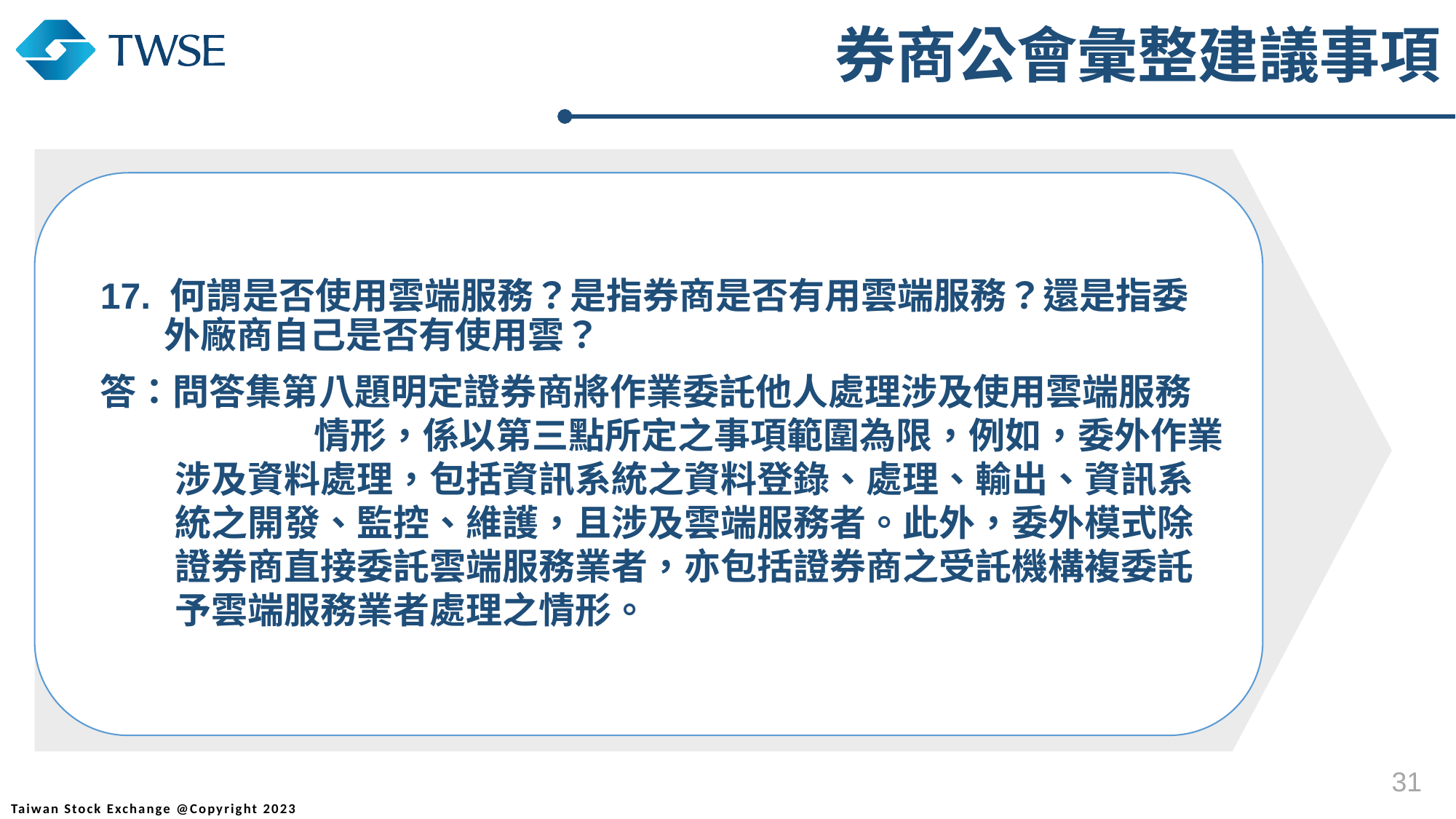

券商公會彙整建議事項

17. 何謂是否使用雲端服務？是指券商是否有用雲端服務？還是指委外廠商自己是否有使用雲？
答：問答集第八題明定證券商將作業委託他人處理涉及使用雲端服務                     情形，係以第三點所定之事項範圍為限，例如，委外作業涉及資料處理，包括資訊系統之資料登錄、處理、輸出、資訊系統之開發、監控、維護，且涉及雲端服務者。此外，委外模式除證券商直接委託雲端服務業者，亦包括證券商之受託機構複委託予雲端服務業者處理之情形。
31